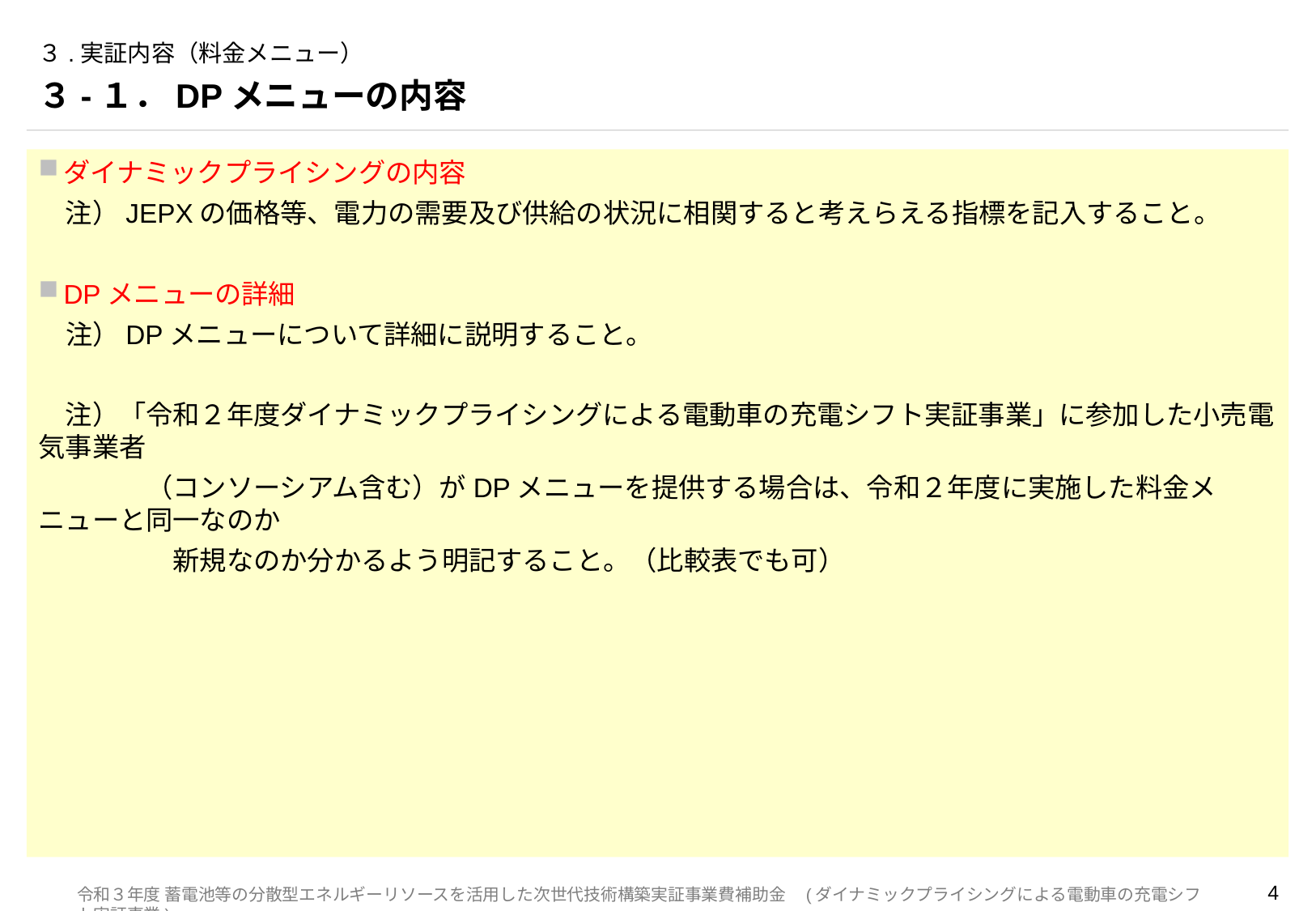

# ３.実証内容（料金メニュー）
３-１．DPメニューの内容
ダイナミックプライシングの内容
　注）JEPXの価格等、電力の需要及び供給の状況に相関すると考えらえる指標を記入すること。

DPメニューの詳細
　注）DPメニューについて詳細に説明すること。

　注）「令和２年度ダイナミックプライシングによる電動車の充電シフト実証事業」に参加した小売電気事業者
　　　　（コンソーシアム含む）がDPメニューを提供する場合は、令和２年度に実施した料金メニューと同一なのか
　　　　　新規なのか分かるよう明記すること。（比較表でも可）